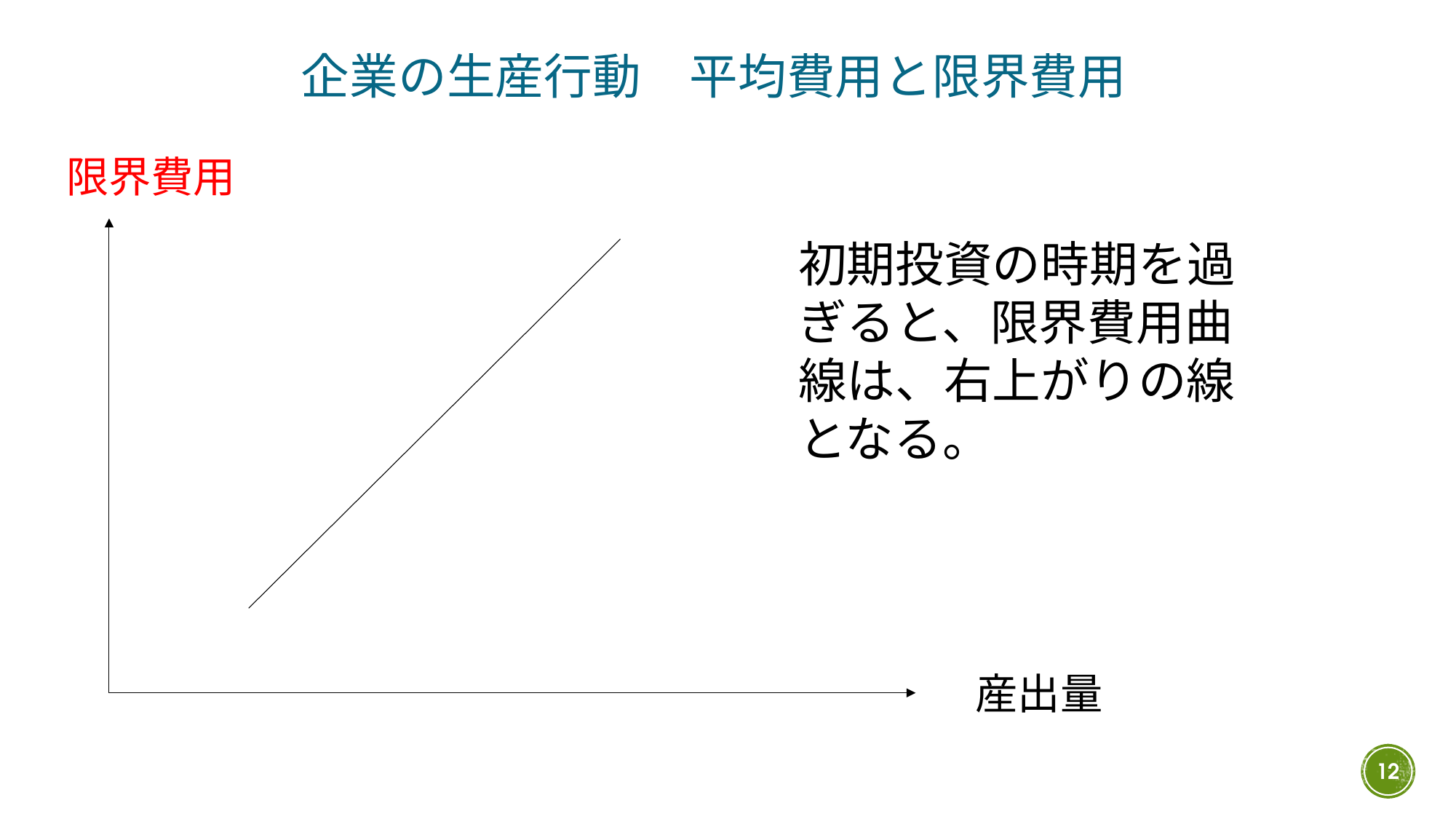

企業の生産行動　平均費用と限界費用
限界費用
初期投資の時期を過ぎると、限界費用曲線は、右上がりの線となる。
産出量
12